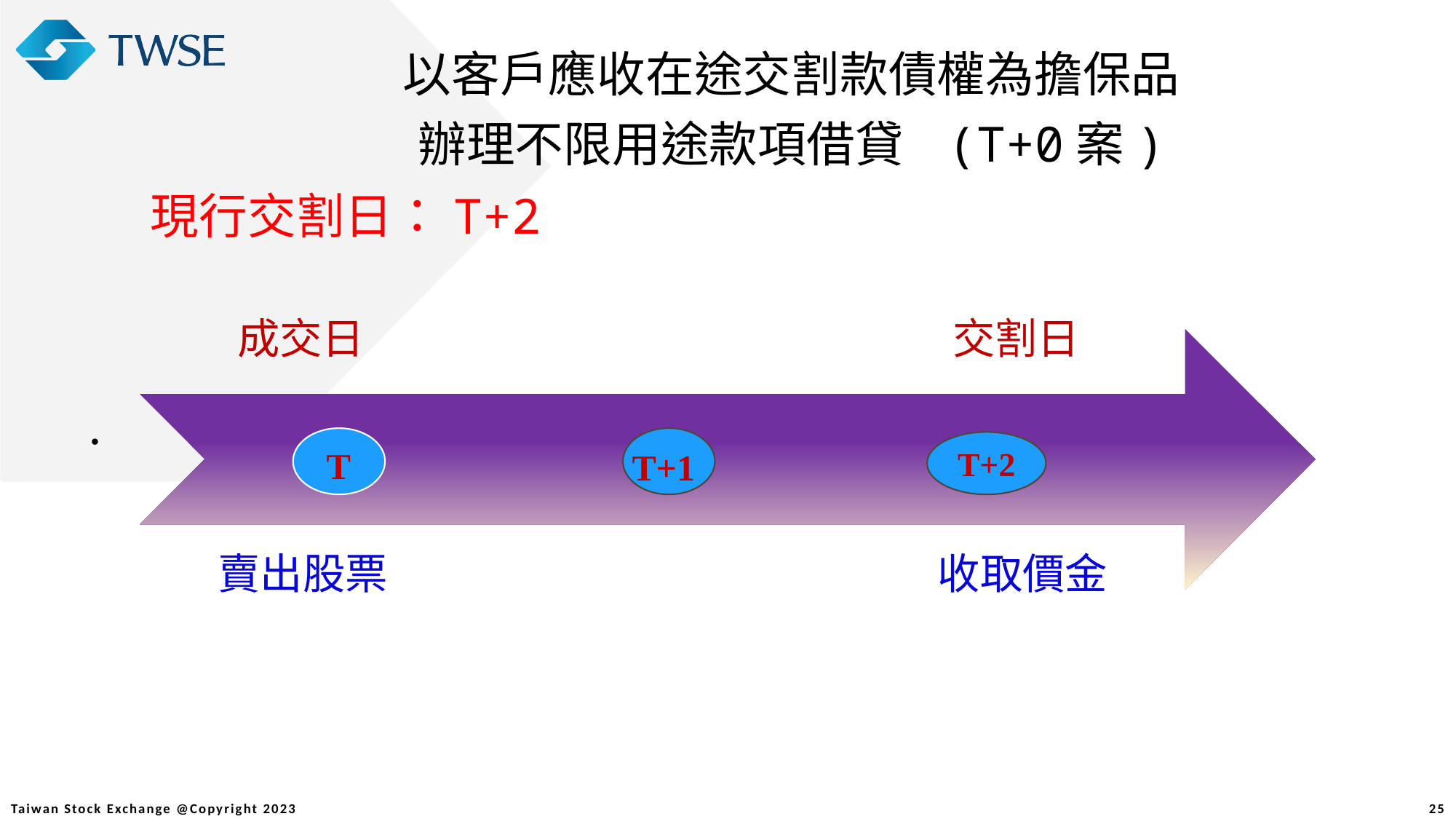

以客戶應收在途交割款債權為擔保品
辦理不限用途款項借貸   (T+0案)

現行交割日：T+2
成交日
交割日

 T

T+2
T+1
賣出股票
收取價金
25